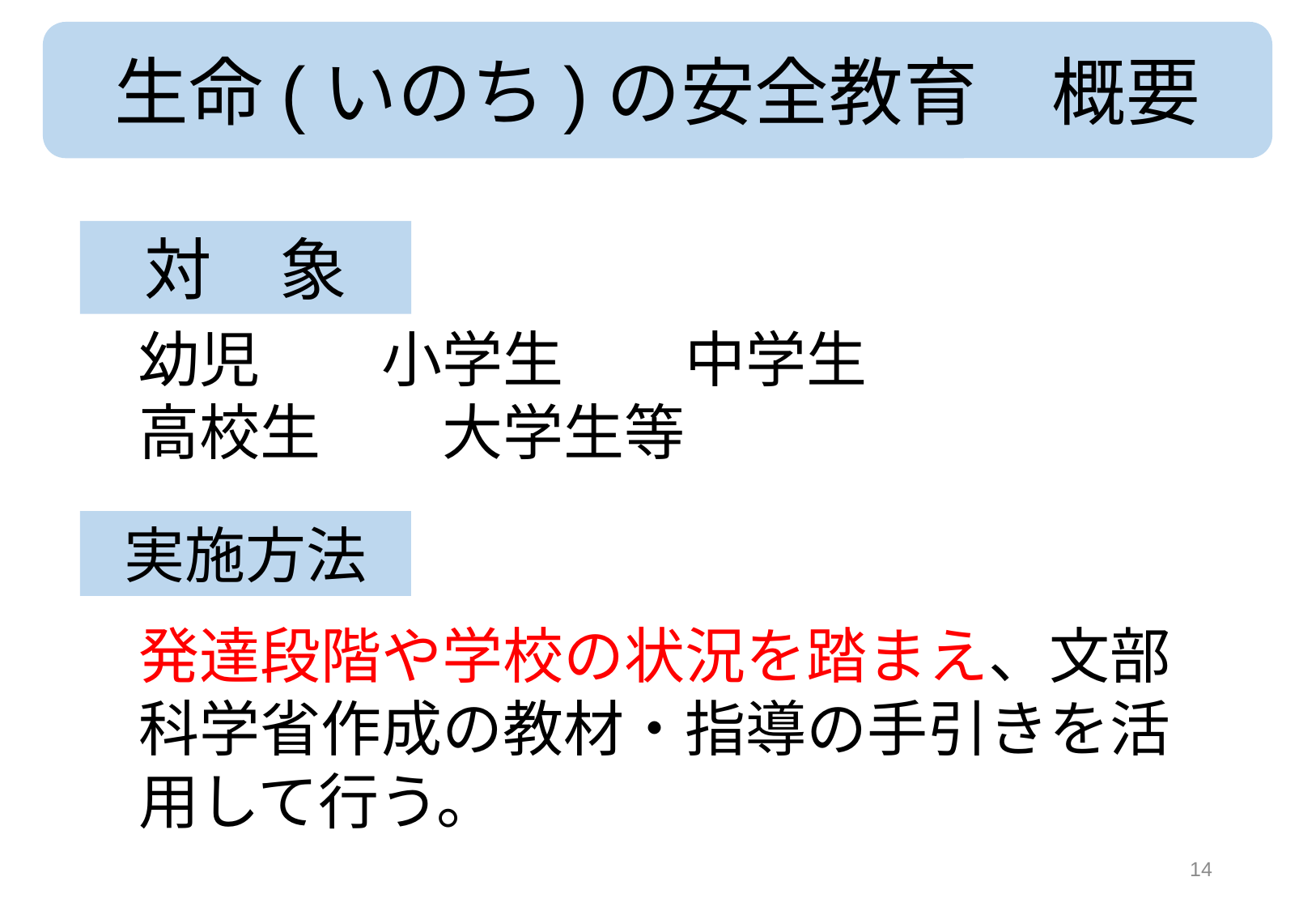

生命(いのち)の安全教育　概要
対　象
幼児　　小学生　　中学生
高校生　　大学生等
実施方法
発達段階や学校の状況を踏まえ、文部科学省作成の教材・指導の手引きを活用して行う。
14